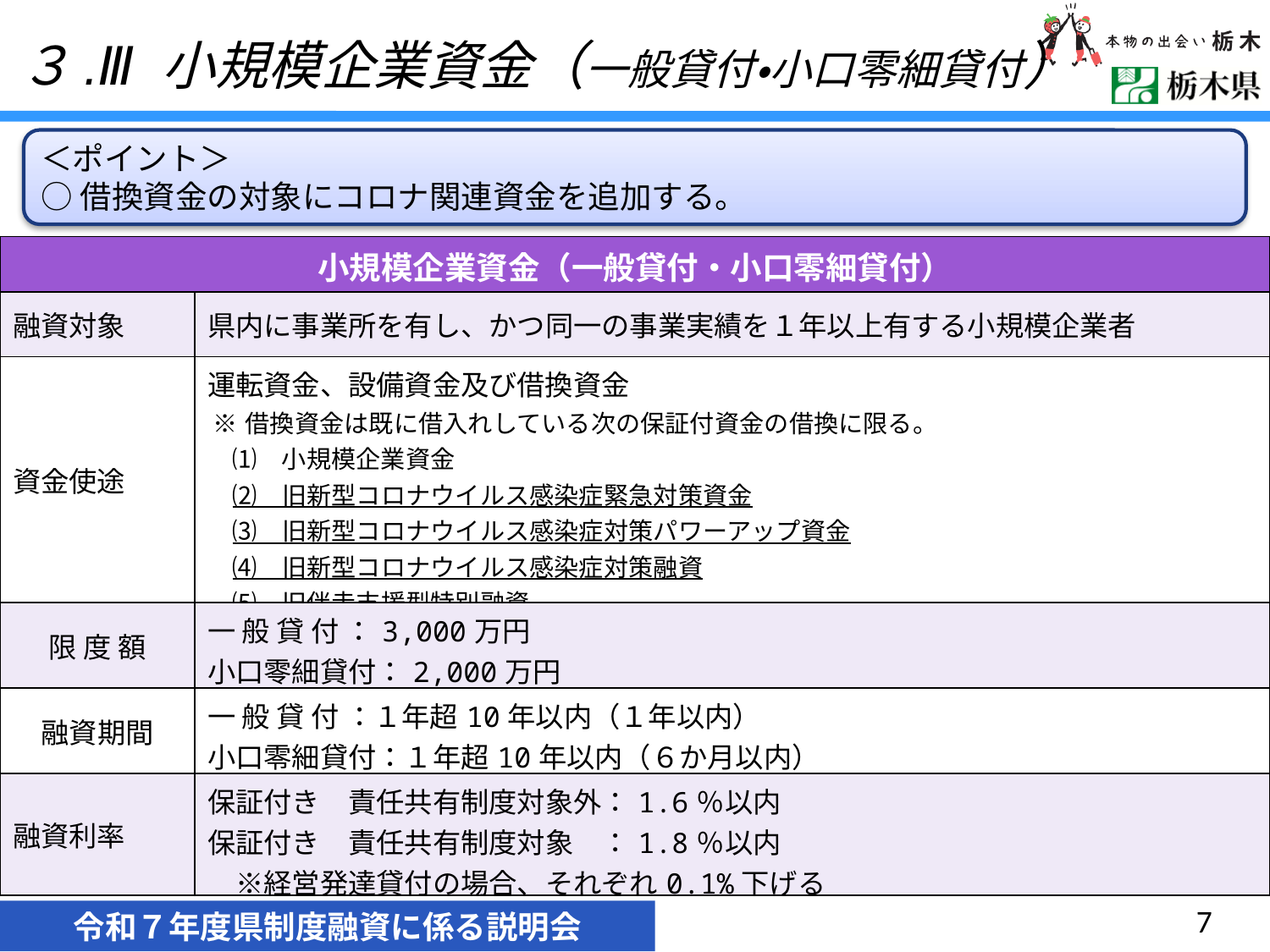

３.Ⅲ 小規模企業資金（一般貸付・小口零細貸付）
＜ポイント＞
○借換資金の対象にコロナ関連資金を追加する。
| 小規模企業資金（一般貸付・小口零細貸付） |  |
| --- | --- |
| 融資対象 | 県内に事業所を有し、かつ同一の事業実績を１年以上有する小規模企業者 |
| 資金使途 | 運転資金、設備資金及び借換資金 ※借換資金は既に借入れしている次の保証付資金の借換に限る。 　⑴　小規模企業資金 　⑵　旧新型コロナウイルス感染症緊急対策資金 　⑶　旧新型コロナウイルス感染症対策パワーアップ資金 　⑷　旧新型コロナウイルス感染症対策融資 　⑸　旧伴走支援型特別融資 |
| 限 度 額 | 一 般 貸 付 ：3,000万円 小口零細貸付：2,000万円 |
| 融資期間 | 一 般 貸 付 ：１年超10年以内（１年以内） 小口零細貸付：１年超10年以内（６か月以内） |
| 融資利率 | 保証付き　責任共有制度対象外：1.6％以内 保証付き　責任共有制度対象　：1.8％以内 　※経営発達貸付の場合、それぞれ0.1%下げる |
7